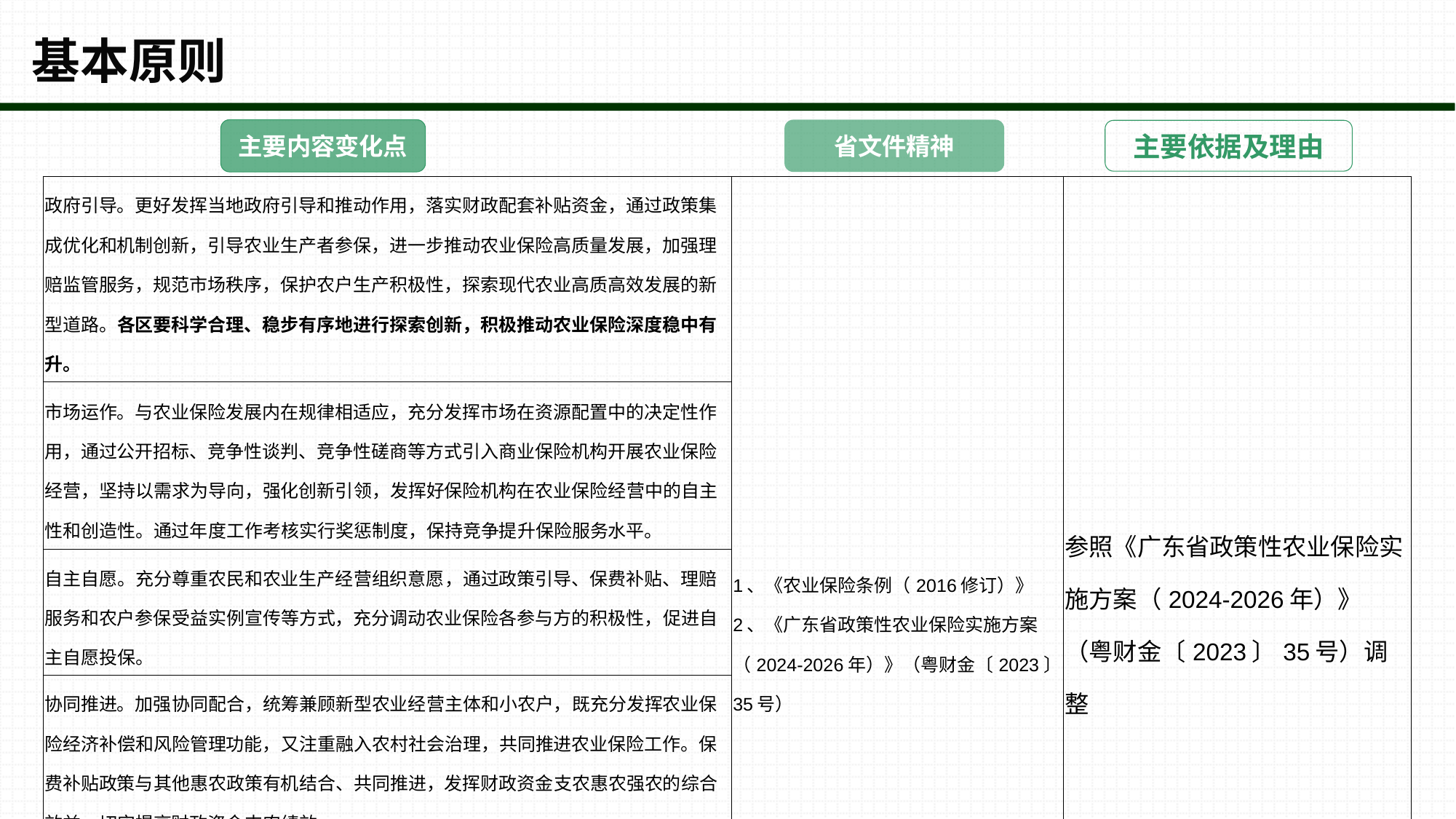

# 基本原则

主要内容变化点
省文件精神
主要依据及理由
| 政府引导。更好发挥当地政府引导和推动作用，落实财政配套补贴资金，通过政策集成优化和机制创新，引导农业生产者参保，进一步推动农业保险高质量发展，加强理赔监管服务，规范市场秩序，保护农户生产积极性，探索现代农业高质高效发展的新型道路。各区要科学合理、稳步有序地进行探索创新，积极推动农业保险深度稳中有升。 | 1、《农业保险条例（2016修订）》 2、《广东省政策性农业保险实施方案（2024-2026年）》（粤财金〔2023〕35号） | 参照《广东省政策性农业保险实施方案（2024-2026年）》（粤财金〔2023〕35号）调整 |
| --- | --- | --- |
| 市场运作。与农业保险发展内在规律相适应，充分发挥市场在资源配置中的决定性作用，通过公开招标、竞争性谈判、竞争性磋商等方式引入商业保险机构开展农业保险经营，坚持以需求为导向，强化创新引领，发挥好保险机构在农业保险经营中的自主性和创造性。通过年度工作考核实行奖惩制度，保持竞争提升保险服务水平。 |  |  |
| 自主自愿。充分尊重农民和农业生产经营组织意愿，通过政策引导、保费补贴、理赔服务和农户参保受益实例宣传等方式，充分调动农业保险各参与方的积极性，促进自主自愿投保。 |  |  |
| 协同推进。加强协同配合，统筹兼顾新型农业经营主体和小农户，既充分发挥农业保险经济补偿和风险管理功能，又注重融入农村社会治理，共同推进农业保险工作。保费补贴政策与其他惠农政策有机结合、共同推进，发挥财政资金支农惠农强农的综合效益，切实提高财政资金支农绩效。 |  |  |
| 删除风险可控 |  |  |